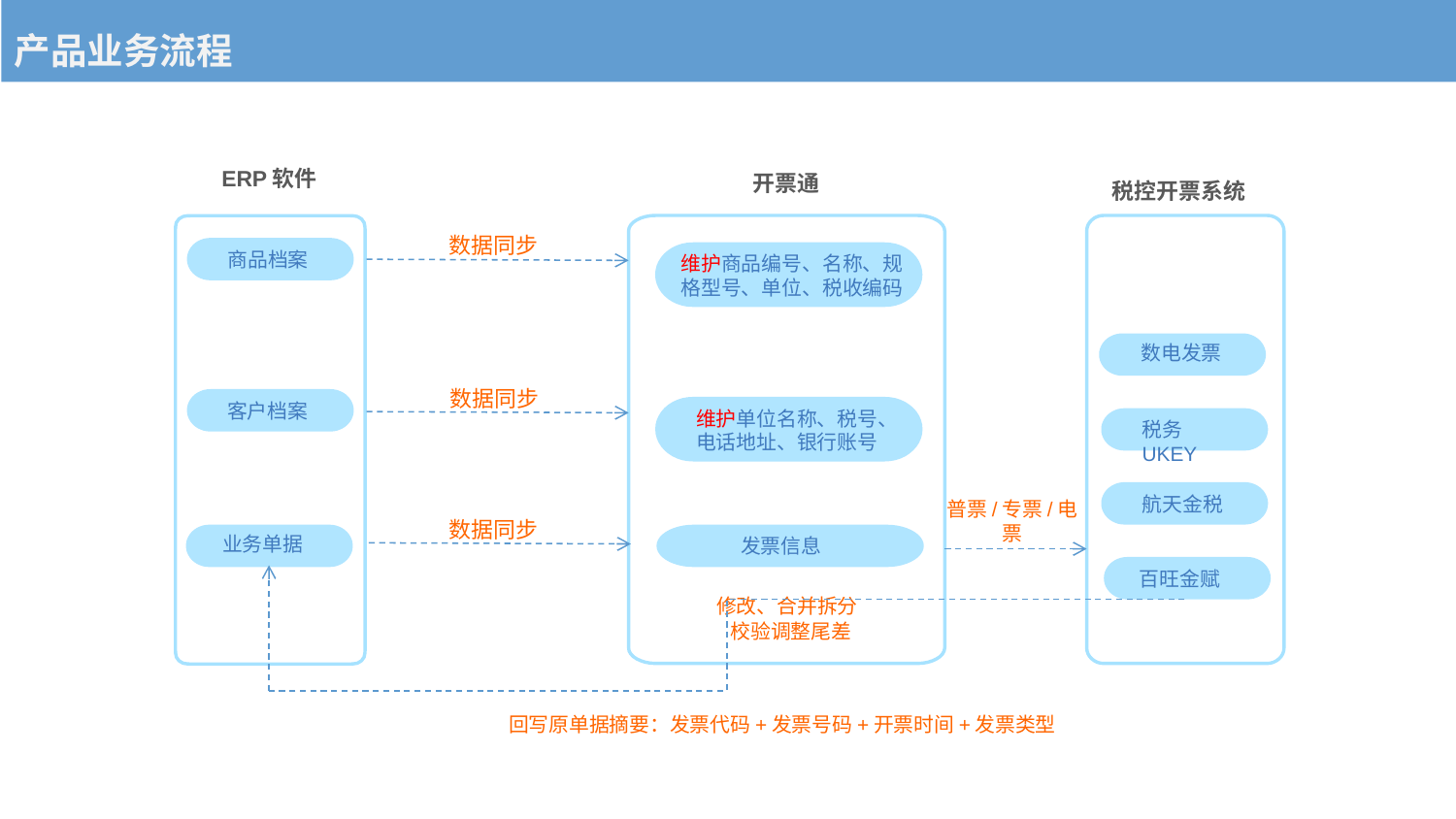

产品业务流程
ERP软件
开票通
税控开票系统

数据同步

商品档案
维护商品编号、名称、规格型号、单位、税收编码
数据同步

客户档案
维护单位名称、税号、电话地址、银行账号

航天金税
普票/专票/电票
数据同步

  业务单据
发票信息

 百旺金赋
修改、合并拆分
  校验调整尾差
回写原单据摘要：发票代码+发票号码+开票时间+发票类型

 数电发票

税务UKEY